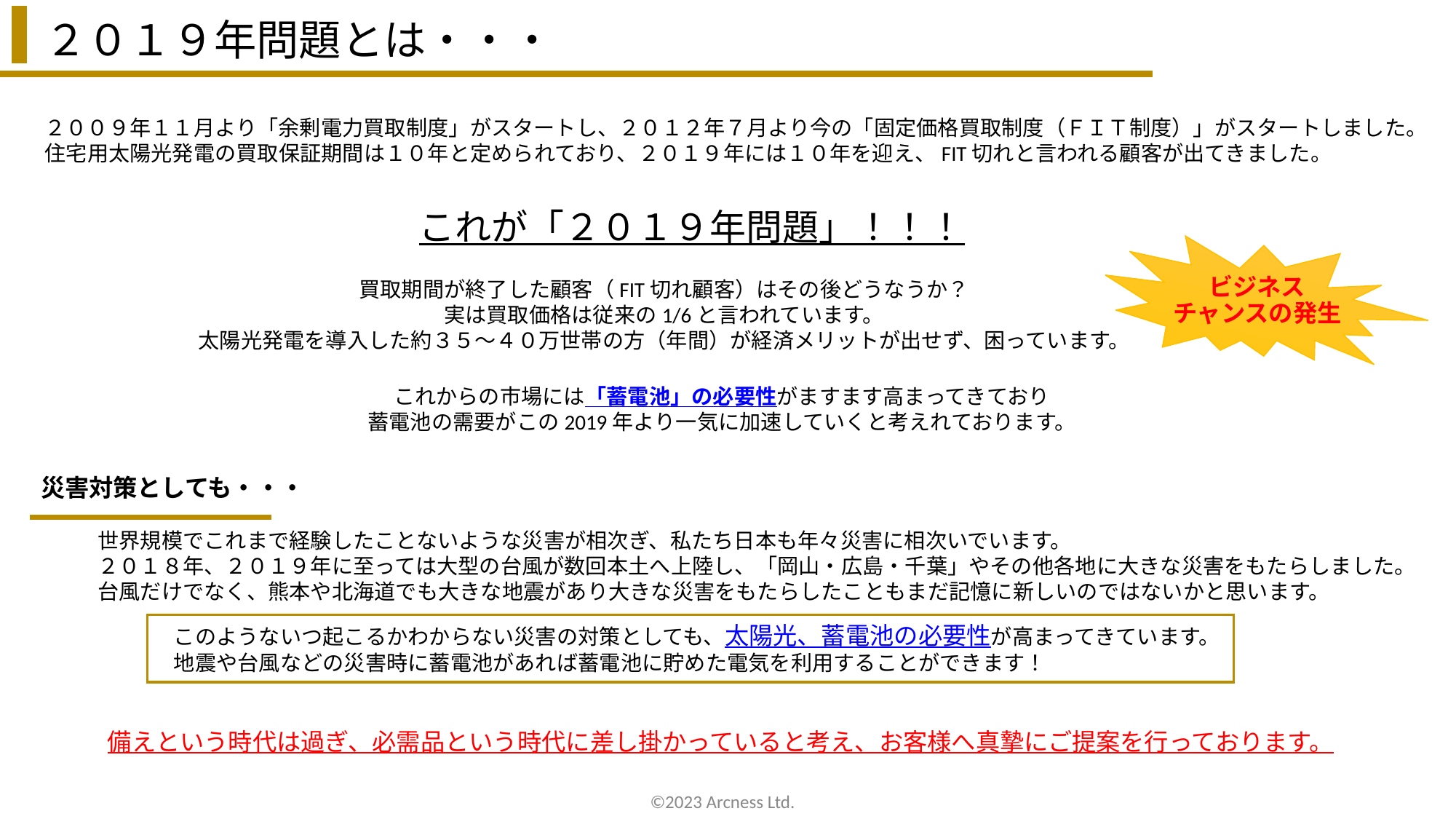

２０１９年問題とは・・・

２００９年１１月より「余剰電力買取制度」がスタートし、２０１２年７月より今の「固定価格買取制度（ＦＩＴ制度）」がスタートしました。
住宅用太陽光発電の買取保証期間は１０年と定められており、２０１９年には１０年を迎え、FIT切れと言われる顧客が出てきました。

ビジネス
チャンスの発生
これが「２０１９年問題」！！！
買取期間が終了した顧客（FIT切れ顧客）はその後どうなうか？
実は買取価格は従来の1/6と言われています。
太陽光発電を導入した約３５～４０万世帯の方（年間）が経済メリットが出せず、困っています。
これからの市場には「蓄電池」の必要性がますます高まってきており
蓄電池の需要がこの2019年より一気に加速していくと考えれております。
災害対策としても・・・
世界規模でこれまで経験したことないような災害が相次ぎ、私たち日本も年々災害に相次いでいます。
２０１８年、２０１９年に至っては大型の台風が数回本土へ上陸し、「岡山・広島・千葉」やその他各地に大きな災害をもたらしました。
台風だけでなく、熊本や北海道でも大きな地震があり大きな災害をもたらしたこともまだ記憶に新しいのではないかと思います。

このようないつ起こるかわからない災害の対策としても、太陽光、蓄電池の必要性が高まってきています。
地震や台風などの災害時に蓄電池があれば蓄電池に貯めた電気を利用することができます！
備えという時代は過ぎ、必需品という時代に差し掛かっていると考え、お客様へ真摯にご提案を行っております。
©2023 Arcness Ltd.